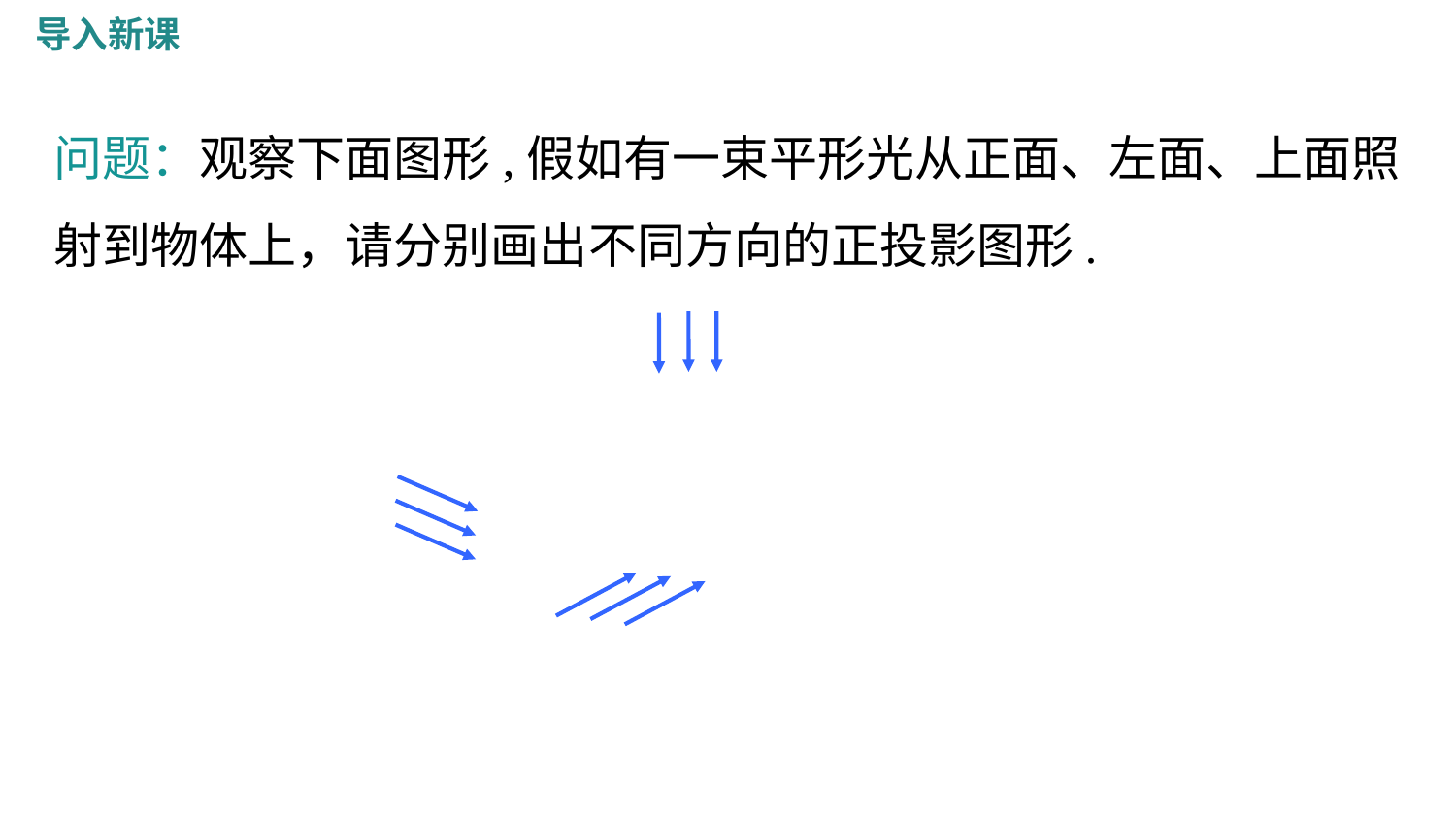

导入新课
问题：观察下面图形,假如有一束平形光从正面、左面、上面照射到物体上，请分别画出不同方向的正投影图形.